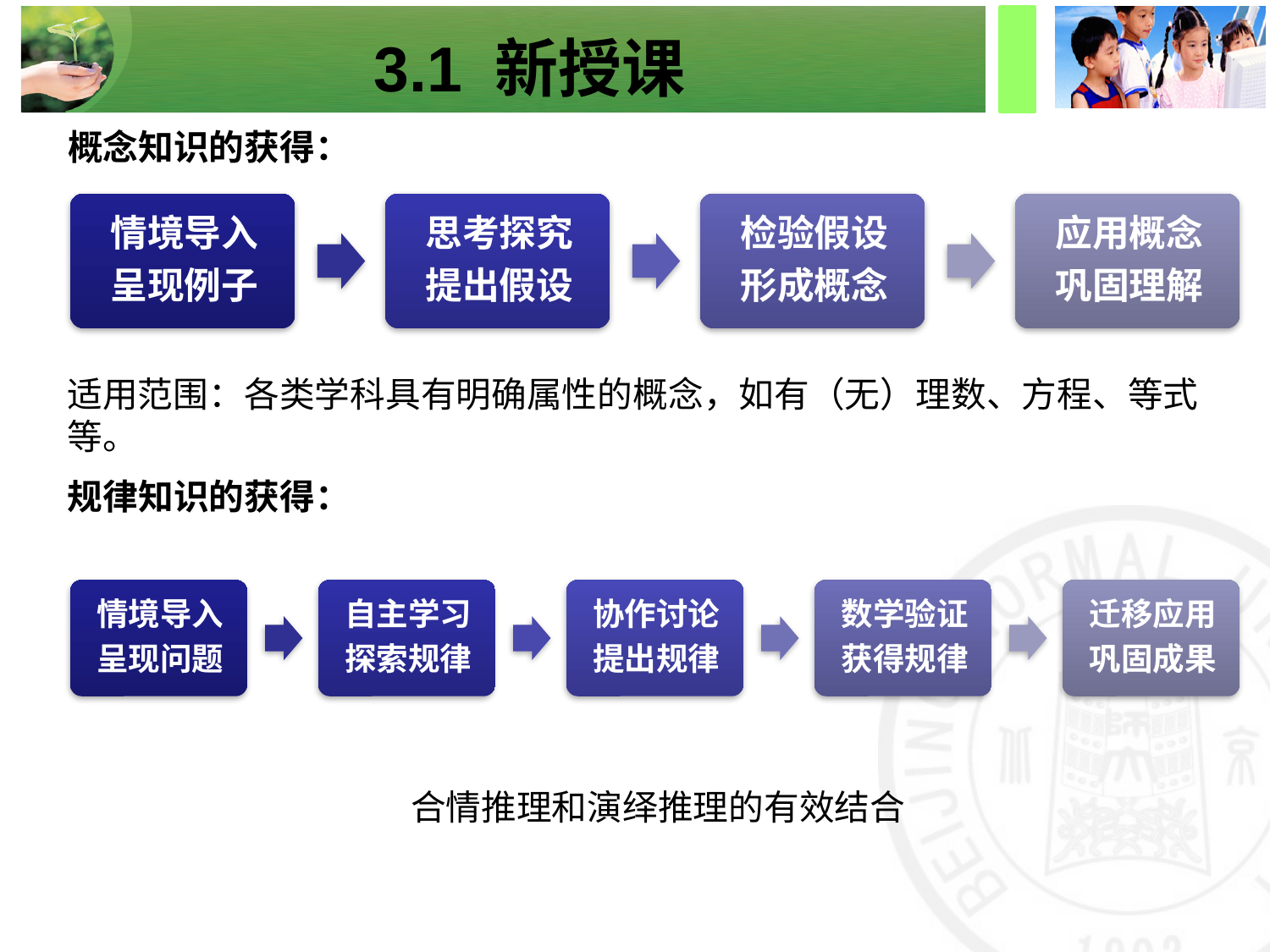

3.1 新授课
# 概念知识的获得：
情境导入
呈现例子

思考探究
提出假设

检验假设
形成概念

应用概念
巩固理解
适用范围：各类学科具有明确属性的概念，如有（无）理数、方程、等式等。
规律知识的获得：
情境导入
呈现问题

自主学习
探索规律

协作讨论
提出规律

数学验证
获得规律

迁移应用
巩固成果
合情推理和演绎推理的有效结合